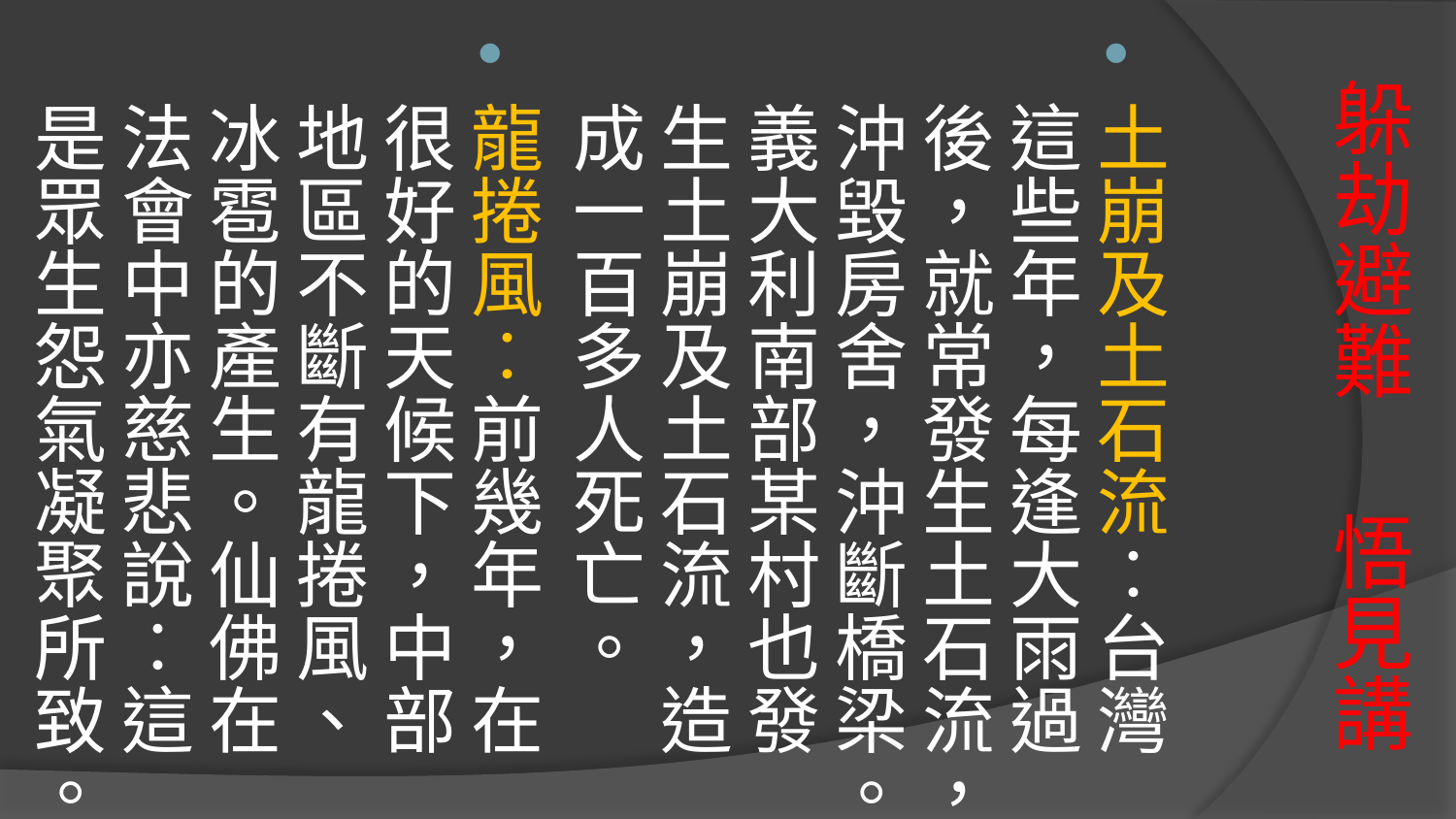

土崩及土石流︰台灣這些年，每逢大雨過後，就常發生土石流，沖毀房舍，沖斷橋梁。義大利南部某村也發生土崩及土石流，造成一百多人死亡。
龍捲風︰前幾年，在很好的天候下，中部地區不斷有龍捲風、冰雹的產生。仙佛在法會中亦慈悲說︰這是眾生怨氣凝聚所致。
# 躲劫避難      悟見講